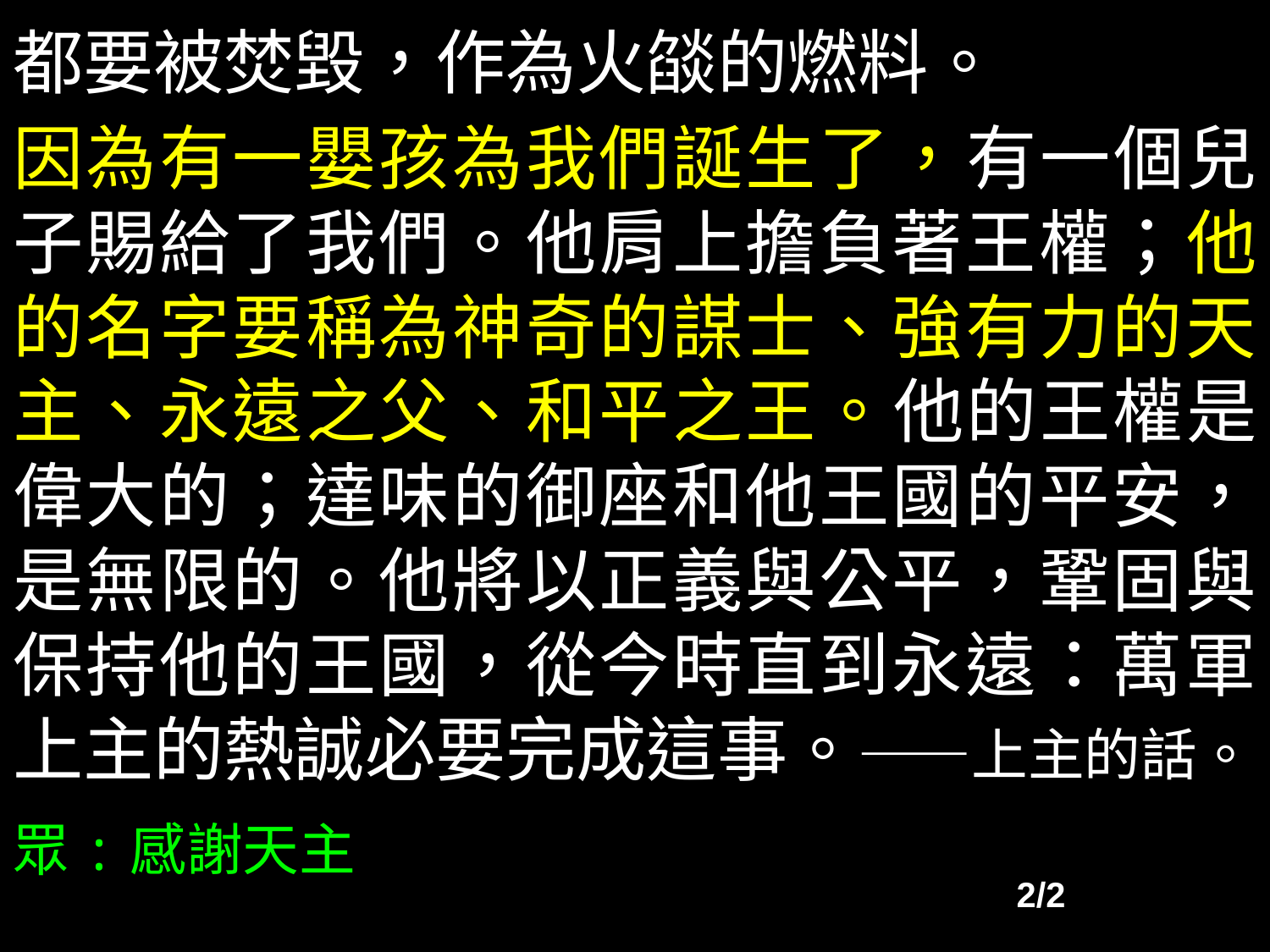

都要被焚毀，作為火燄的燃料。
因為有一嬰孩為我們誕生了，有一個兒子賜給了我們。他肩上擔負著王權；他的名字要稱為神奇的謀士、強有力的天主、永遠之父、和平之王。他的王權是偉大的；達味的御座和他王國的平安，是無限的。他將以正義與公平，鞏固與保持他的王國，從今時直到永遠：萬軍上主的熱誠必要完成這事。——上主的話。
眾:感謝天主

2/2